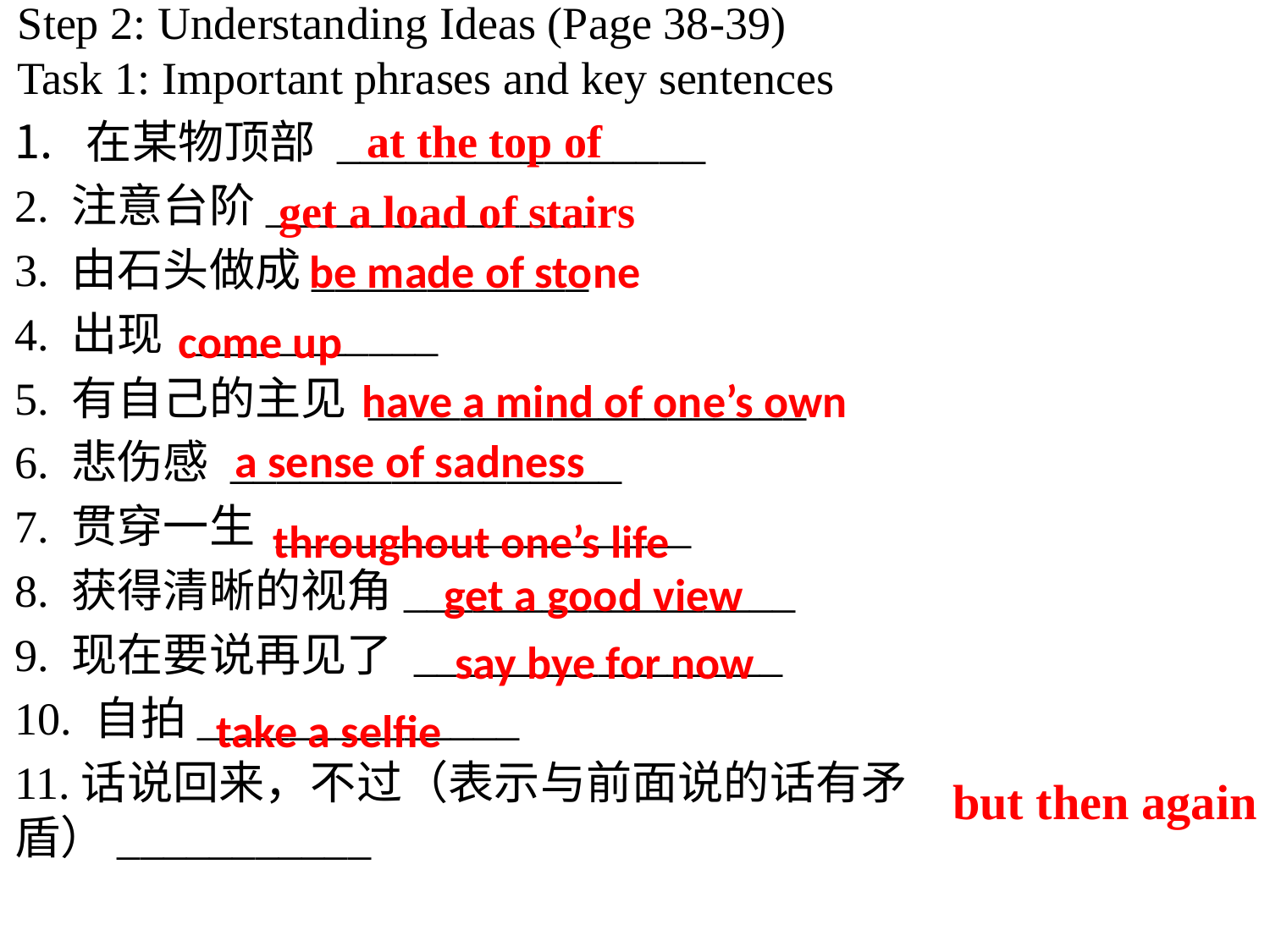

# Step 2: Understanding Ideas (Page 38-39) Task 1: Important phrases and key sentences
在某物顶部 ________________
2. 注意台阶______________
3. 由石头做成____________
4. 出现 ___________
5. 有自己的主见 ___________________
6. 悲伤感 _________________
7. 贯穿一生 __________________
8. 获得清晰的视角_________________
9. 现在要说再见了 ________________
10. 自拍______________
11.话说回来，不过（表示与前面说的话有矛盾）___________

at the top of
get a load of stairs
be made of stone
come up
have a mind of one’s own
a sense of sadness
throughout one’s life
get a good view
say bye for now
take a selfie
but then again